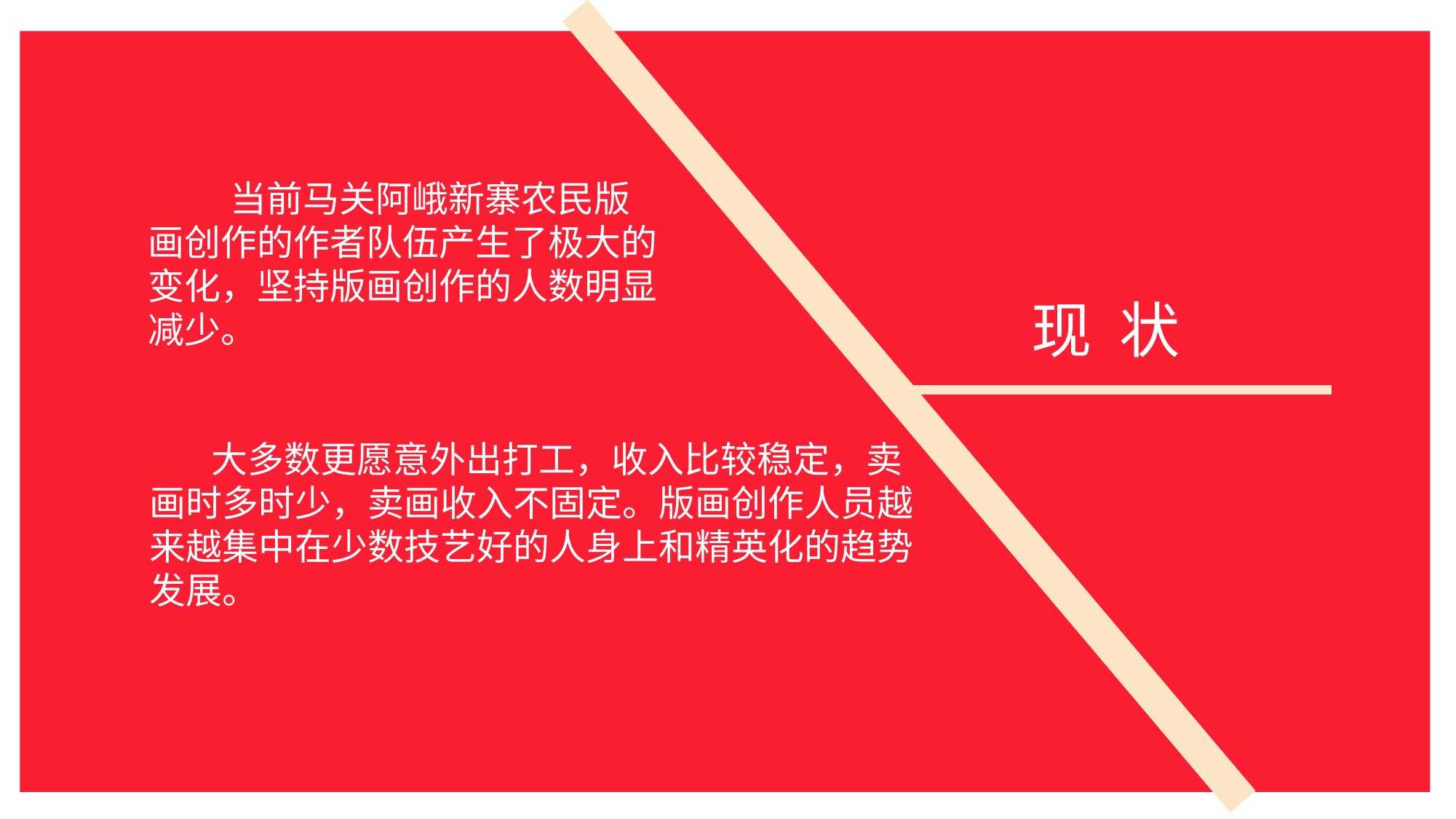

当前马关阿峨新寨农民版画创作的作者队伍产生了极大的变化，坚持版画创作的人数明显减少。

现  状
  大多数更愿意外出打工，收入比较稳定，卖画时多时少，卖画收入不固定。版画创作人员越来越集中在少数技艺好的人身上和精英化的趋势发展。